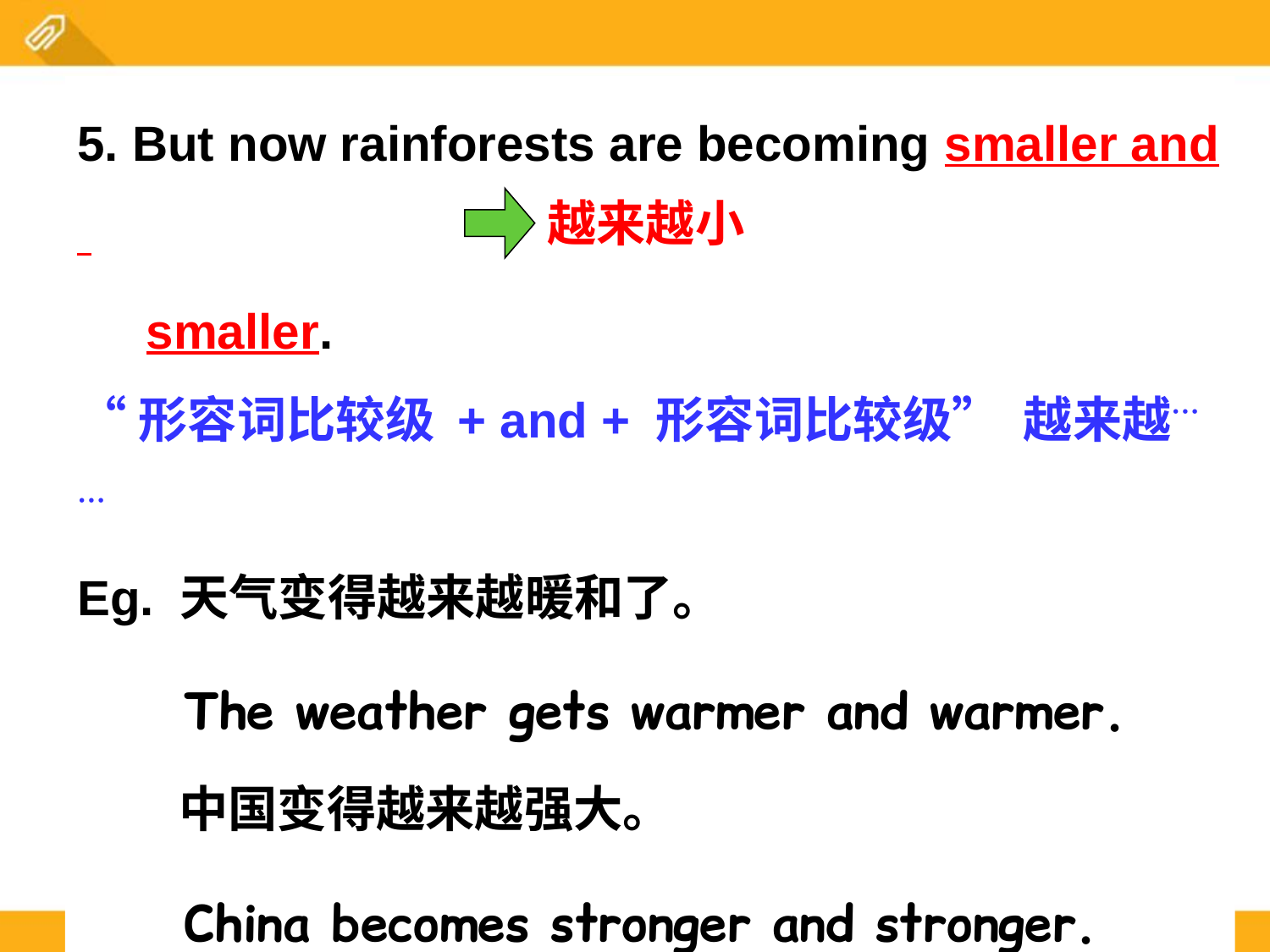

5. But now rainforests are becoming smaller and
     smaller.
“形容词比较级 + and + 形容词比较级”  越来越……
Eg. 天气变得越来越暖和了。
     The weather gets warmer and warmer.
        中国变得越来越强大。
     China becomes stronger and stronger.
越来越小